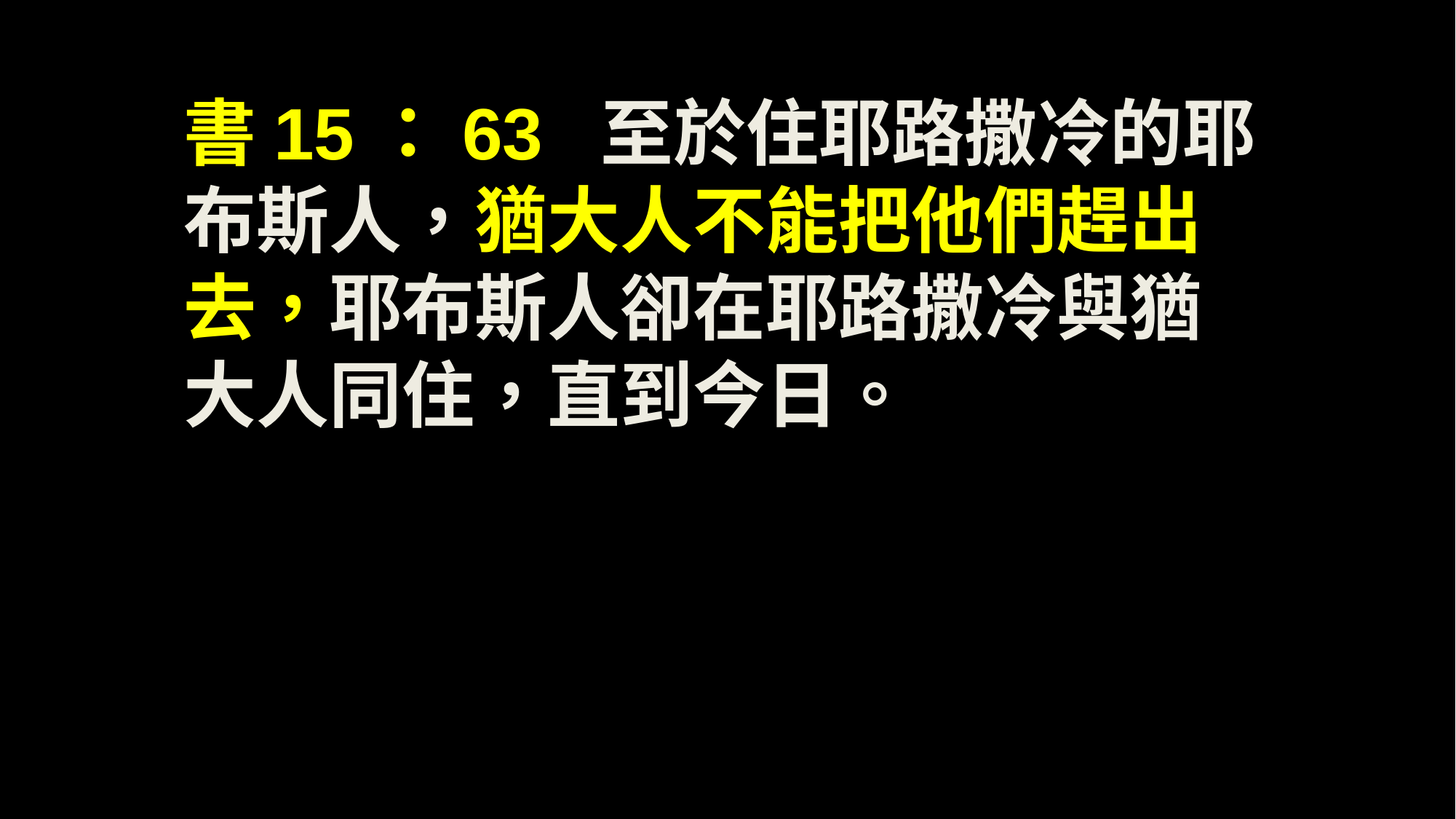

書15：63  至於住耶路撒冷的耶布斯人，猶大人不能把他們趕出去，耶布斯人卻在耶路撒冷與猶大人同住，直到今日。